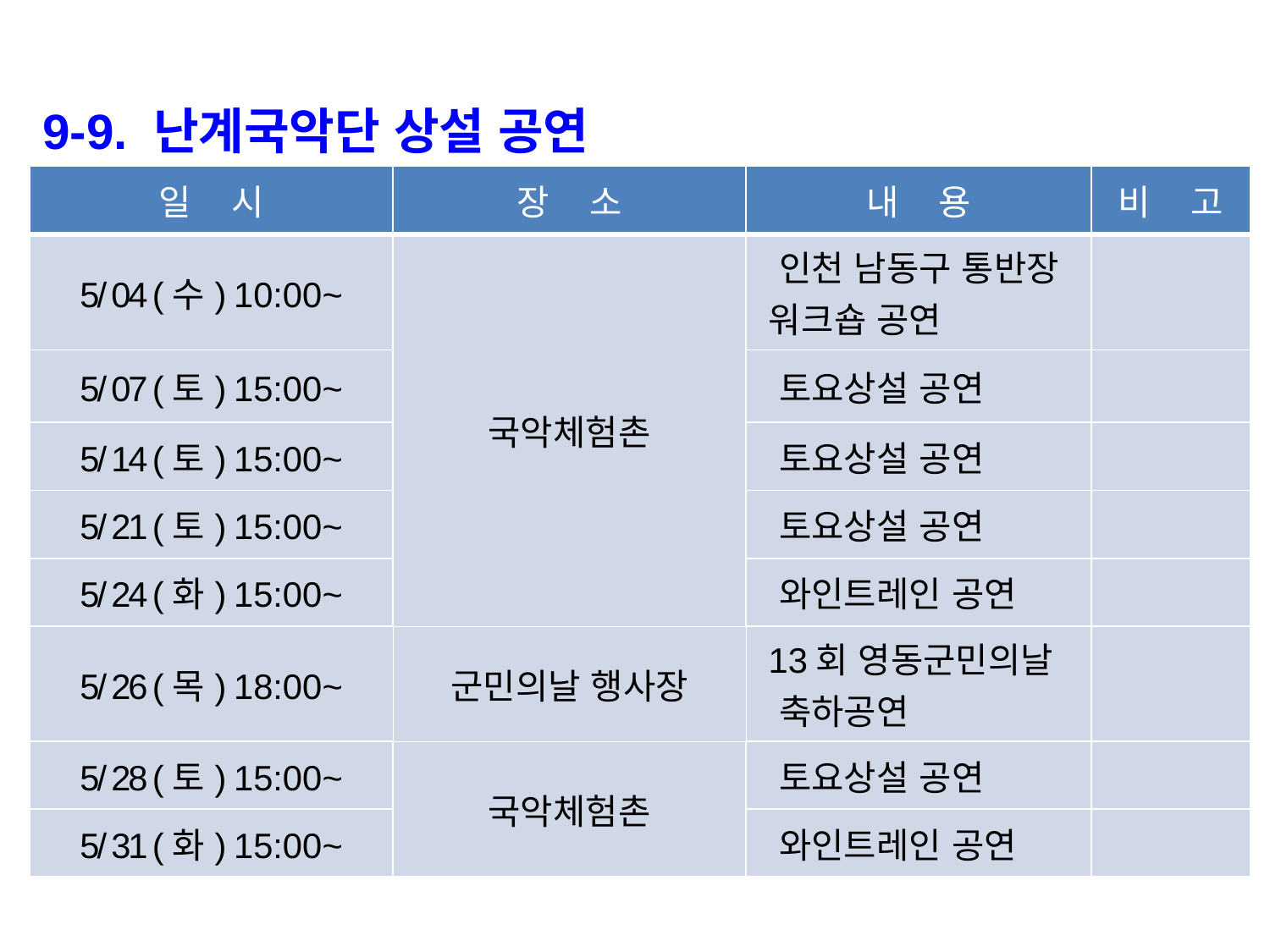

9-9. 난계국악단 상설 공연
| 일 시 | 장 소 | 내 용 | 비 고 |
| --- | --- | --- | --- |
| 5/ 04 (수) 10:00~ | 국악체험촌 | 인천 남동구 통반장 워크숍 공연 |  |
| 5/ 07 (토) 15:00~ |  | 토요상설 공연 |  |
| 5/ 14 (토) 15:00~ |  | 토요상설 공연 |  |
| 5/ 21 (토) 15:00~ |  | 토요상설 공연 |  |
| 5/ 24 (화) 15:00~ |  | 와인트레인 공연 |  |
| 5/ 26 (목) 18:00~ | 군민의날 행사장 | 13회 영동군민의날 축하공연 |  |
| 5/ 28 (토) 15:00~ | 국악체험촌 | 토요상설 공연 |  |
| 5/ 31 (화) 15:00~ |  | 와인트레인 공연 |  |